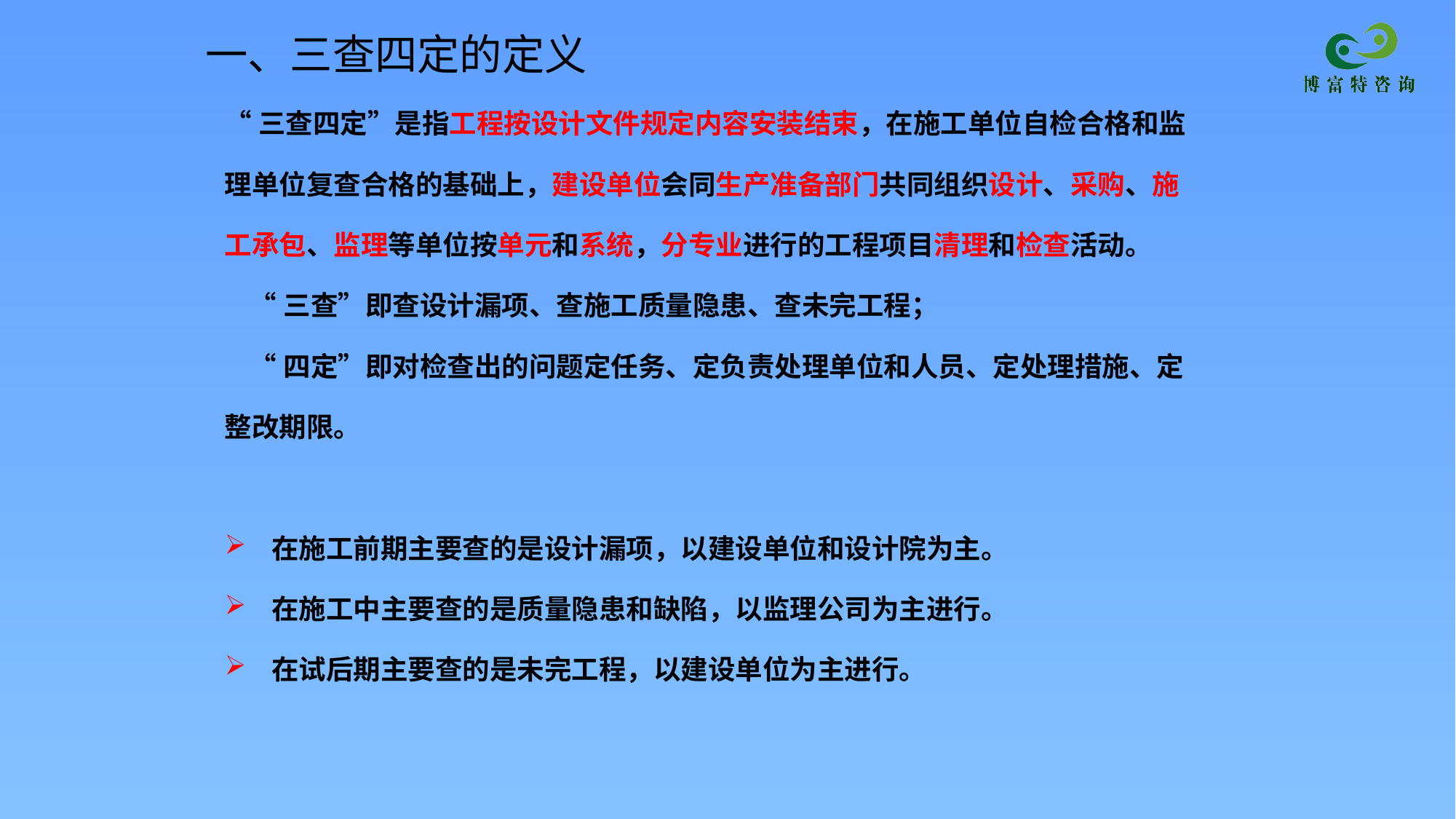

一、三查四定的定义
“三查四定”是指工程按设计文件规定内容安装结束，在施工单位自检合格和监理单位复查合格的基础上，建设单位会同生产准备部门共同组织设计、采购、施工承包、监理等单位按单元和系统，分专业进行的工程项目清理和检查活动。
    “三查”即查设计漏项、查施工质量隐患、查未完工程；
    “四定”即对检查出的问题定任务、定负责处理单位和人员、定处理措施、定整改期限。

 在施工前期主要查的是设计漏项，以建设单位和设计院为主。
 在施工中主要查的是质量隐患和缺陷，以监理公司为主进行。
 在试后期主要查的是未完工程，以建设单位为主进行。